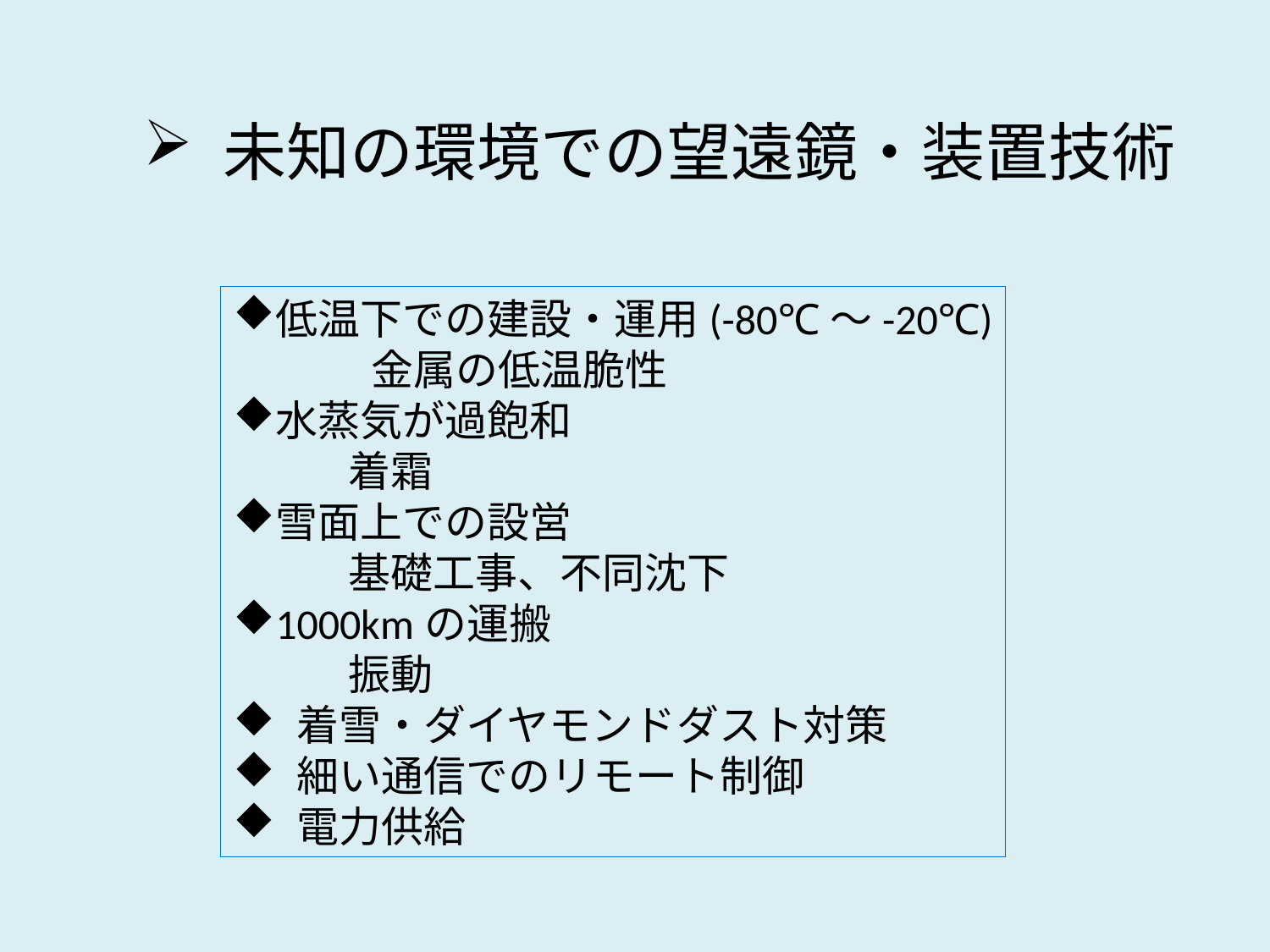

未知の環境での望遠鏡・装置技術
低温下での建設・運用(-80℃～-20℃)
         　金属の低温脆性
水蒸気が過飽和
           着霜
雪面上での設営
           基礎工事、不同沈下
1000kmの運搬
           振動
着雪・ダイヤモンドダスト対策
細い通信でのリモート制御
電力供給